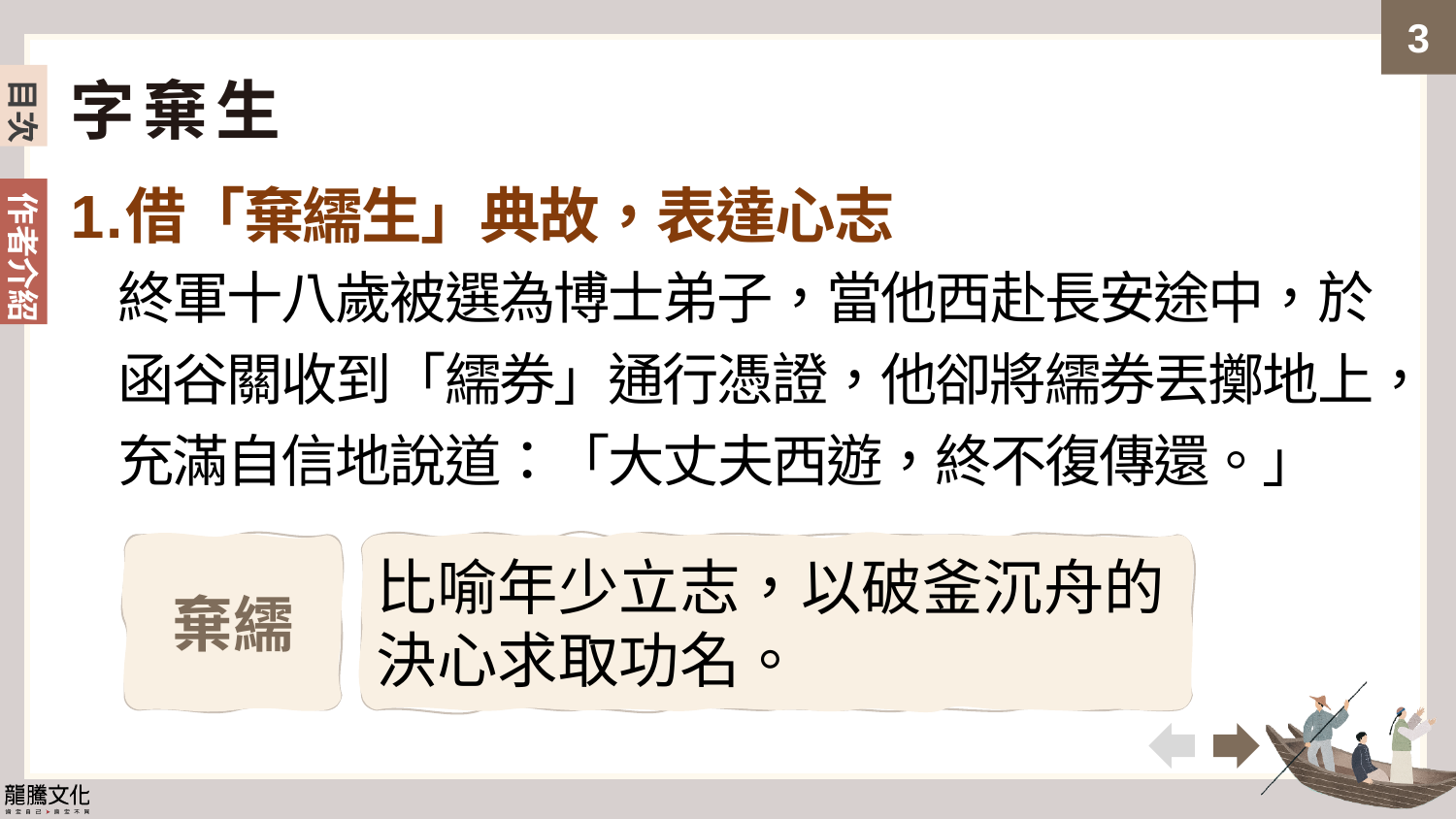

字棄生
借「棄繻生」典故，表達心志
終軍十八歲被選為博士弟子，當他西赴長安途中，於函谷關收到「繻券」通行憑證，他卻將繻券丟擲地上，充滿自信地說道：「大丈夫西遊，終不復傳還。」
棄繻
比喻年少立志，以破釜沉舟的決心求取功名。